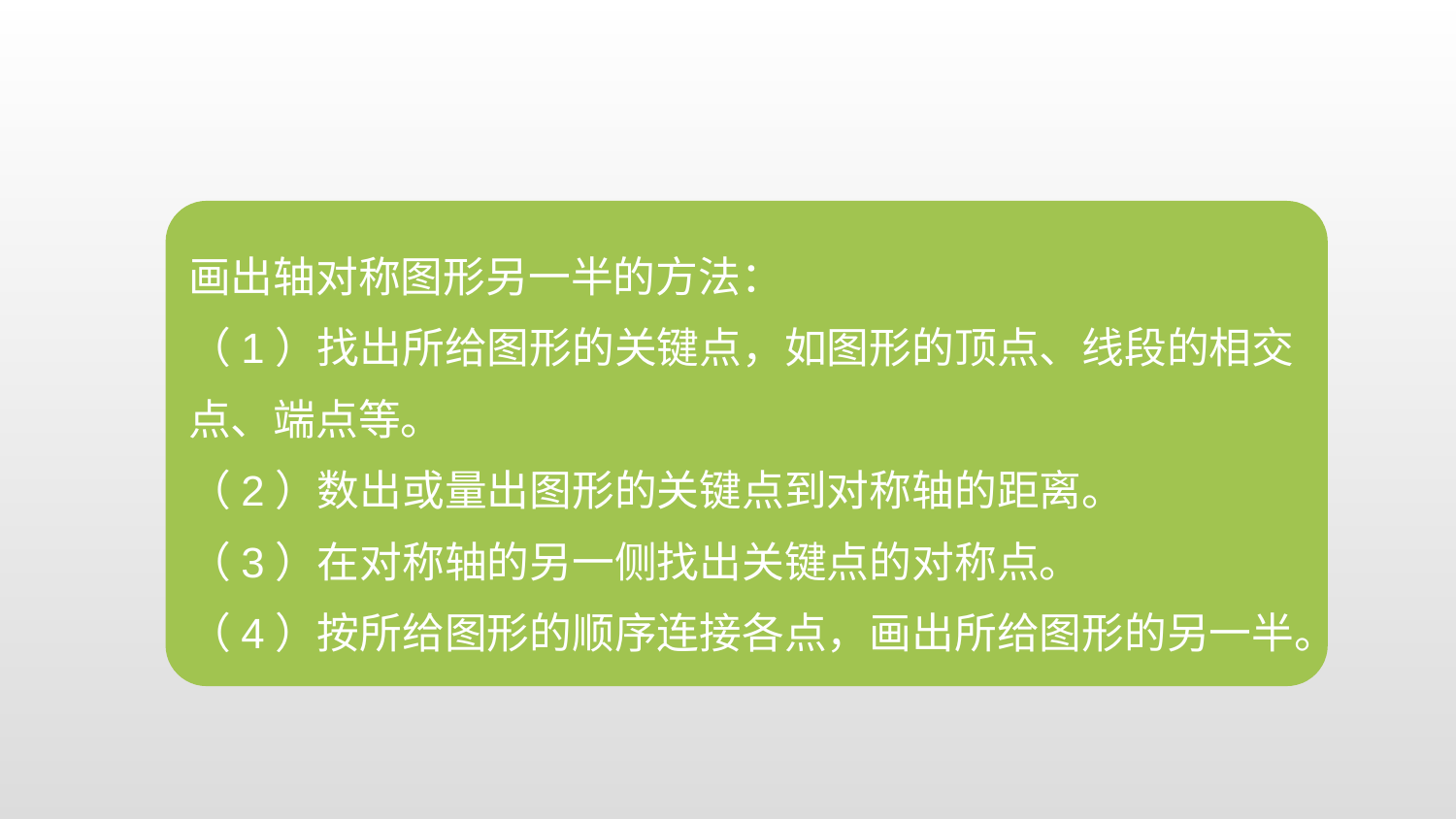

画出轴对称图形另一半的方法：
（1）找出所给图形的关键点，如图形的顶点、线段的相交点、端点等。
（2）数出或量出图形的关键点到对称轴的距离。
（3）在对称轴的另一侧找出关键点的对称点。
（4）按所给图形的顺序连接各点，画出所给图形的另一半。